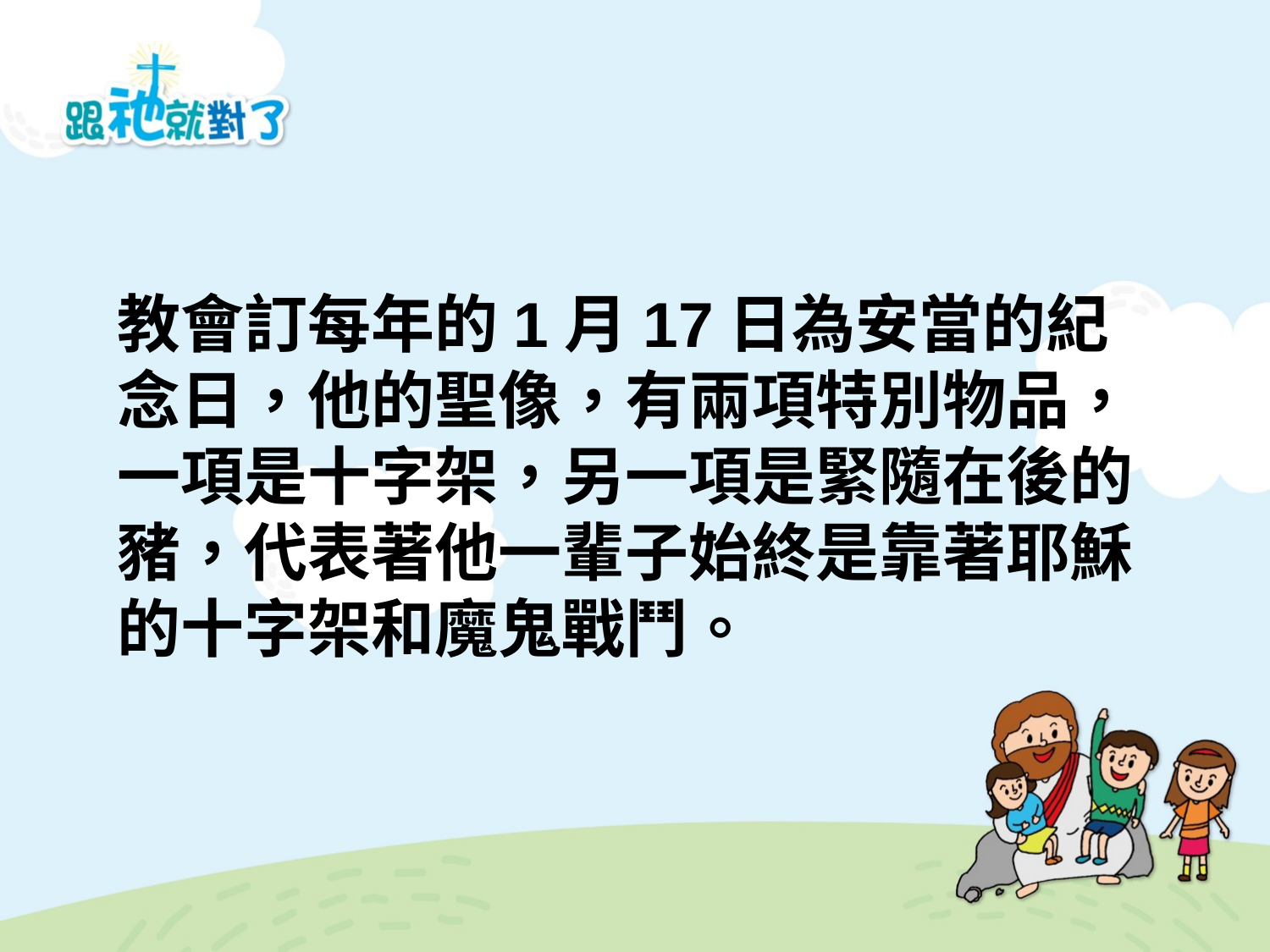

教會訂每年的1月17日為安當的紀念日，他的聖像，有兩項特別物品，一項是十字架，另一項是緊隨在後的豬，代表著他一輩子始終是靠著耶穌的十字架和魔鬼戰鬥。